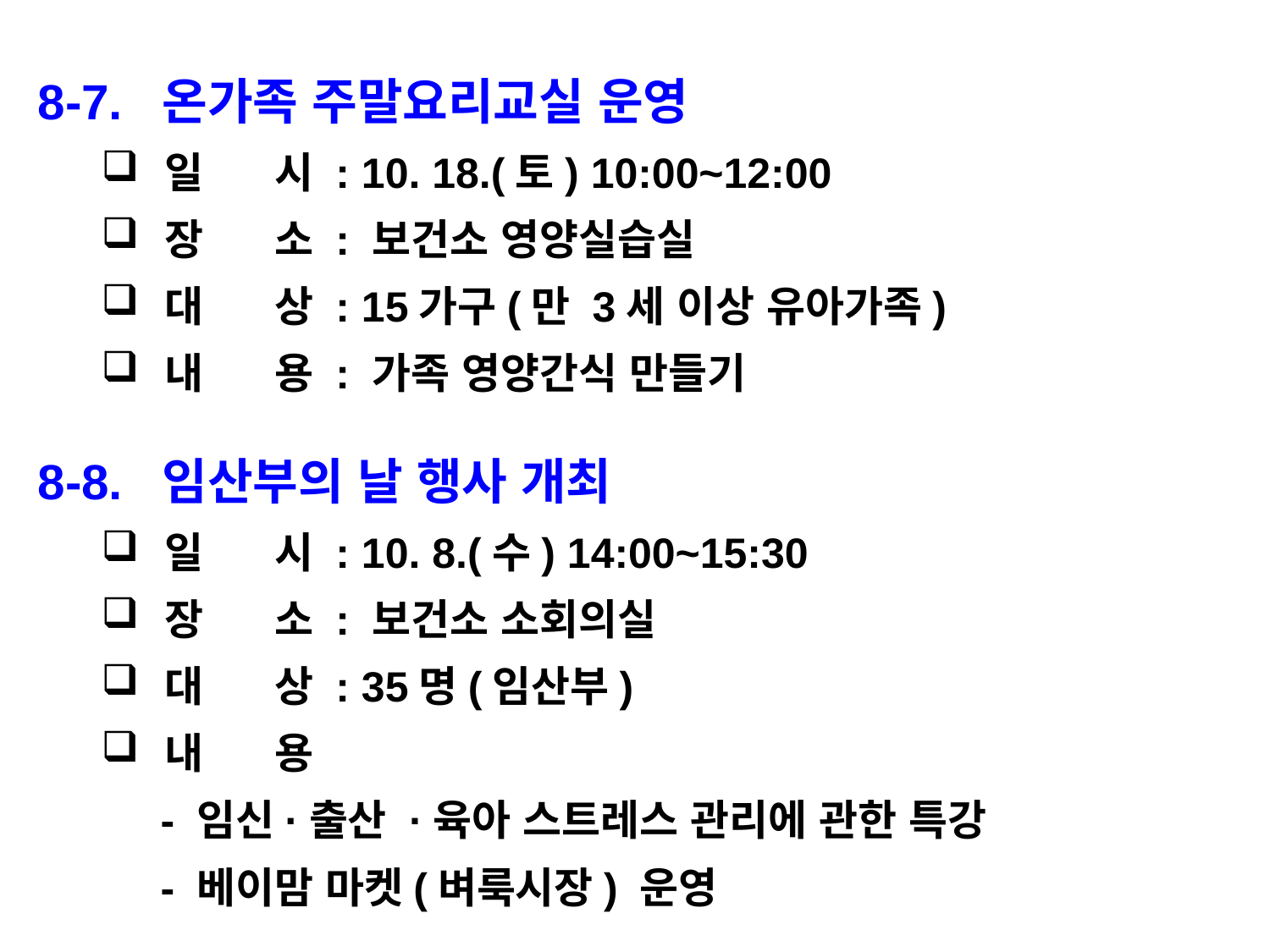

8-7.  온가족 주말요리교실 운영
일      시 : 10. 18.(토) 10:00~12:00
장      소 : 보건소 영양실습실
대      상 : 15가구(만 3세 이상 유아가족)
내      용 : 가족 영양간식 만들기

8-8.  임산부의 날 행사 개최
일      시 : 10. 8.(수) 14:00~15:30
장      소 : 보건소 소회의실
대      상 : 35명(임산부)
내      용
     - 임신·출산 ·육아 스트레스 관리에 관한 특강
     - 베이맘 마켓(벼룩시장) 운영